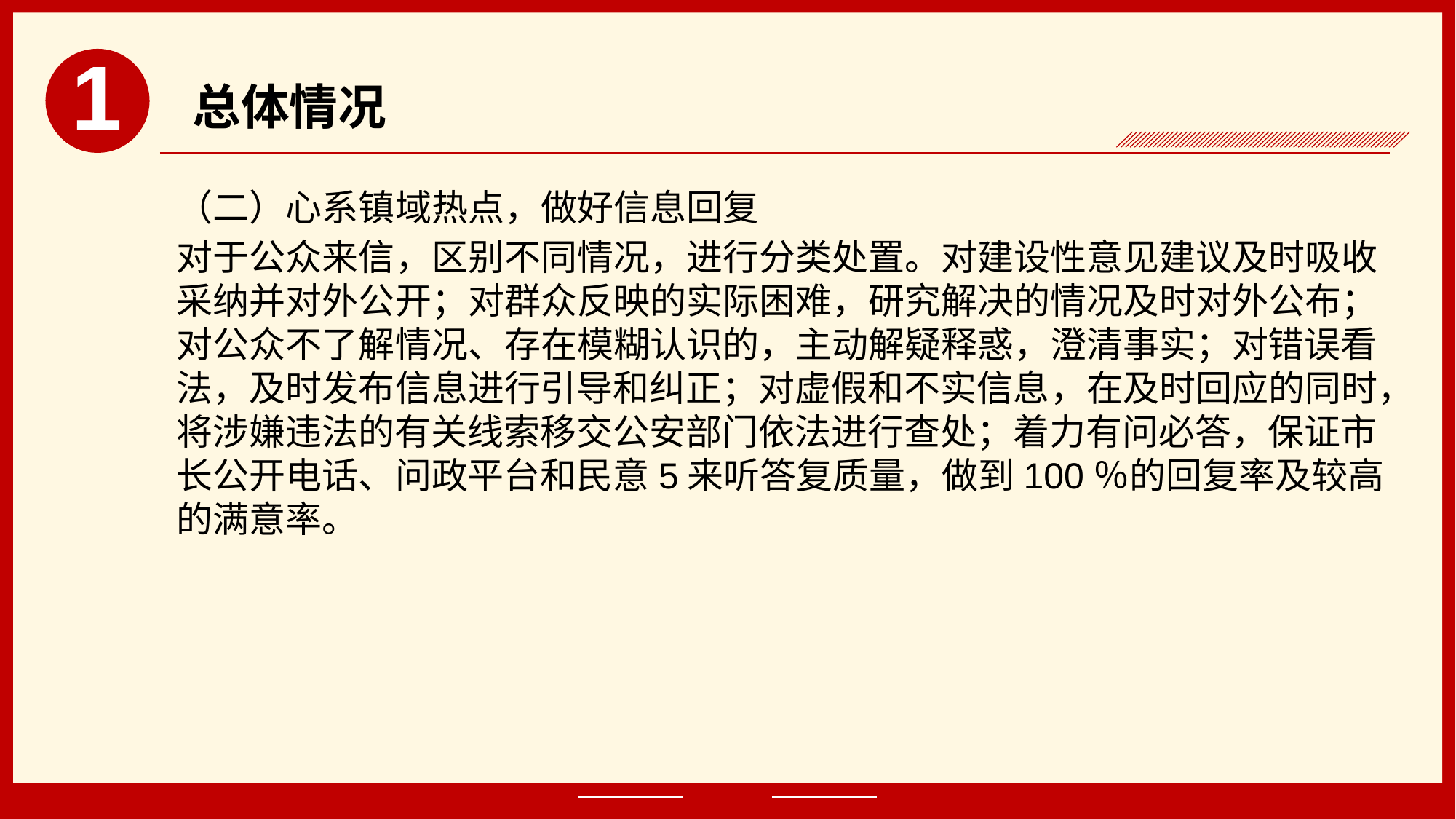

# 1
总体情况
（二）心系镇域热点，做好信息回复
对于公众来信，区别不同情况，进行分类处置。对建设性意见建议及时吸收采纳并对外公开；对群众反映的实际困难，研究解决的情况及时对外公布；对公众不了解情况、存在模糊认识的，主动解疑释惑，澄清事实；对错误看法，及时发布信息进行引导和纠正；对虚假和不实信息，在及时回应的同时，将涉嫌违法的有关线索移交公安部门依法进行查处；着力有问必答，保证市长公开电话、问政平台和民意5来听答复质量，做到100％的回复率及较高的满意率。

6